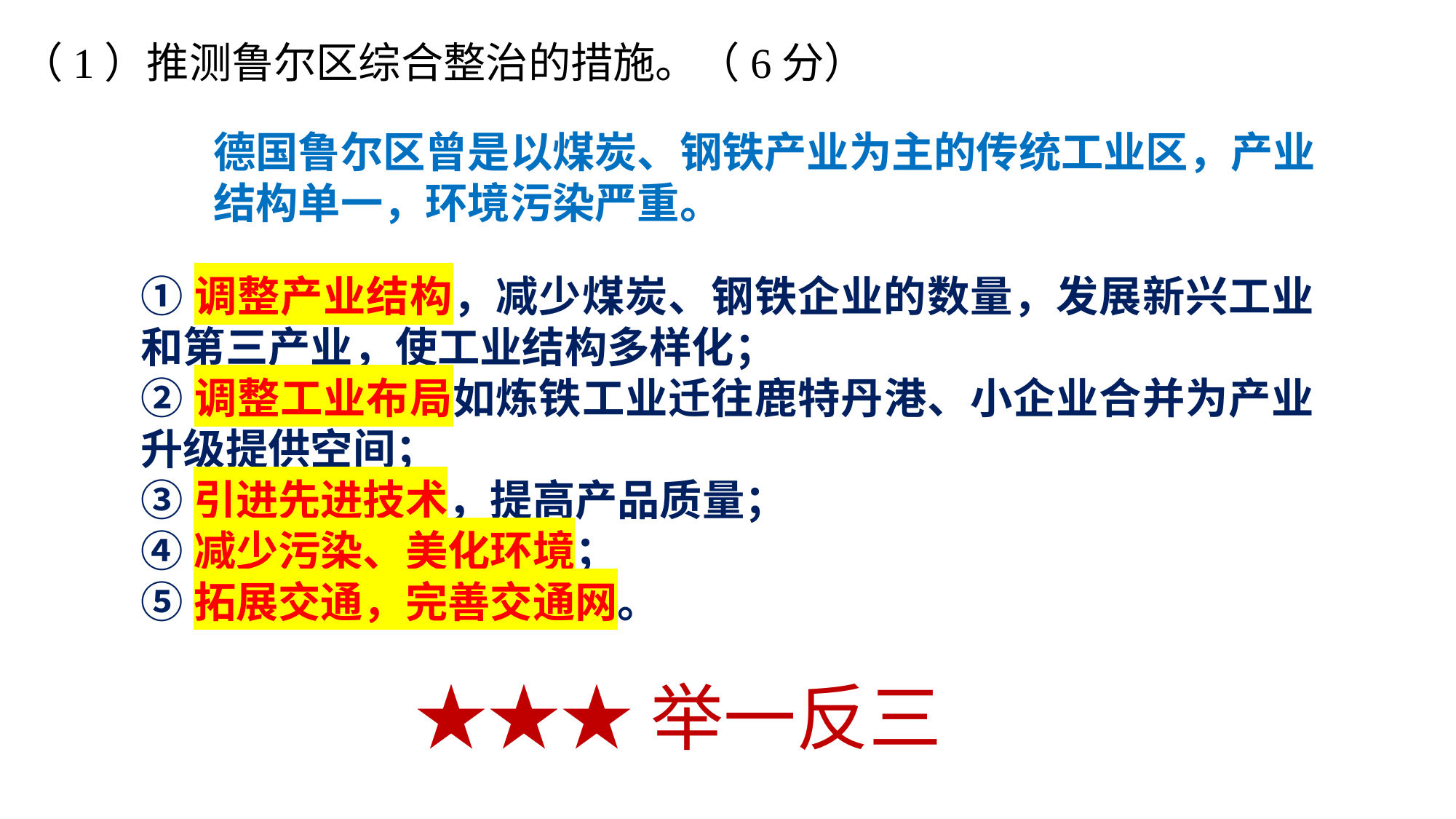

（1）推测鲁尔区综合整治的措施。（6分）

德国鲁尔区曾是以煤炭、钢铁产业为主的传统工业区，产业结构单一，环境污染严重。
①调整产业结构，减少煤炭、钢铁企业的数量，发展新兴工业和第三产业，使工业结构多样化；
②调整工业布局如炼铁工业迁往鹿特丹港、小企业合并为产业升级提供空间；
③引进先进技术，提高产品质量；
④减少污染、美化环境；
⑤拓展交通，完善交通网。
★★★举一反三